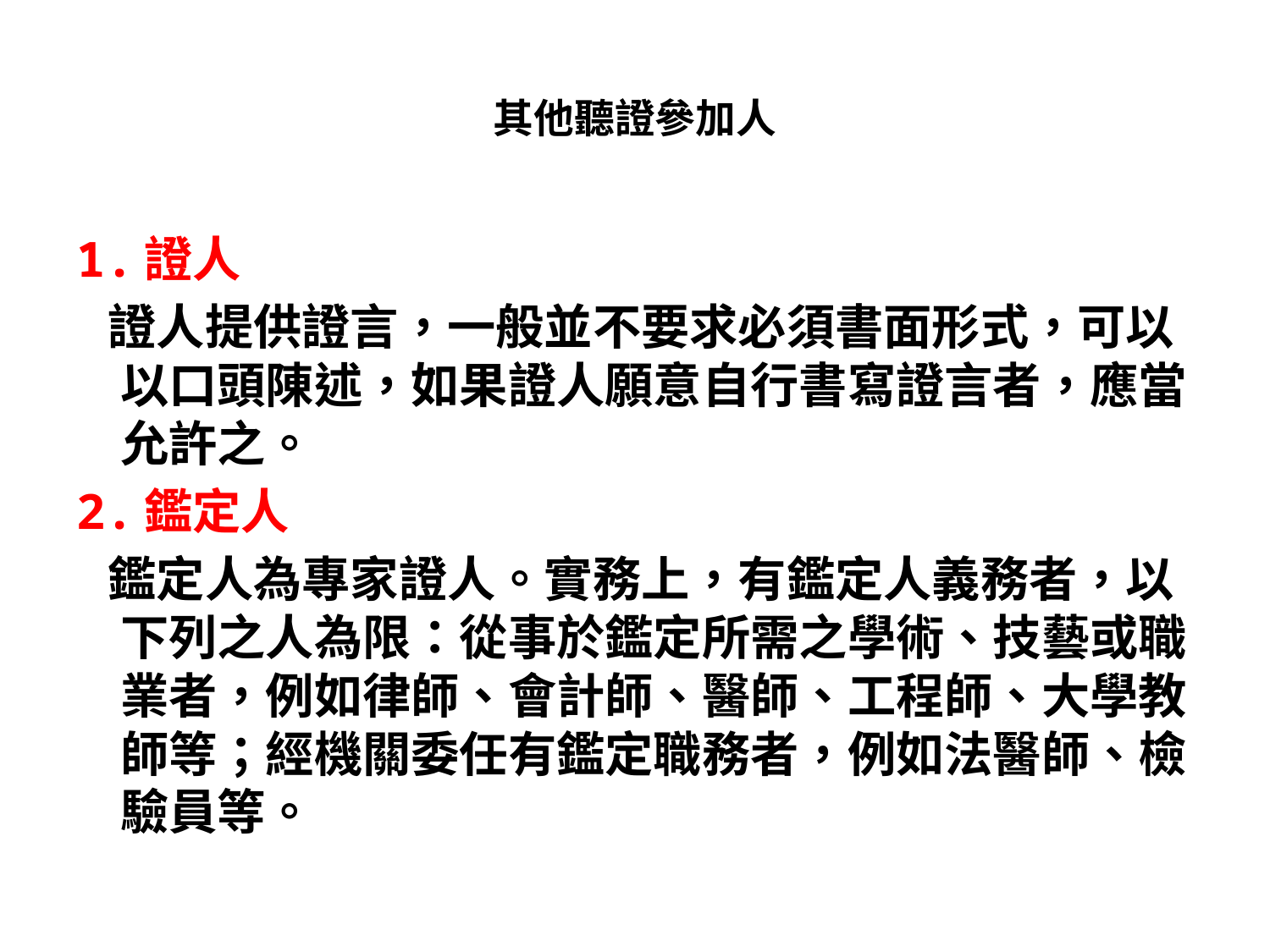

# 其他聽證參加人
1.證人
  證人提供證言，一般並不要求必須書面形式，可以以口頭陳述，如果證人願意自行書寫證言者，應當允許之。
2.鑑定人
  鑑定人為專家證人。實務上，有鑑定人義務者，以下列之人為限：從事於鑑定所需之學術、技藝或職業者，例如律師、會計師、醫師、工程師、大學教師等；經機關委任有鑑定職務者，例如法醫師、檢驗員等。